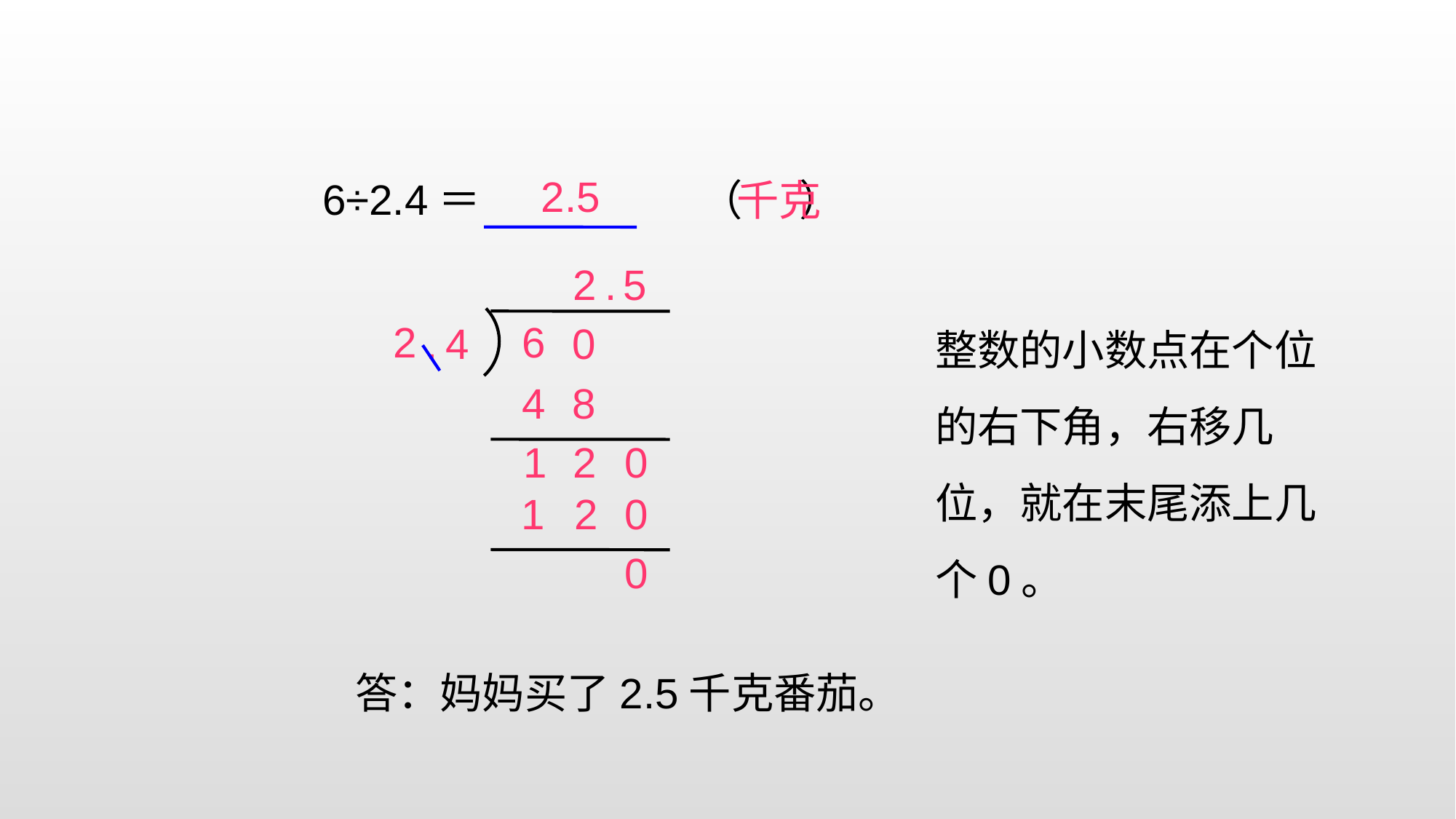

2.5
6÷2.4＝
（      ）
千克
2
.
5
整数的小数点在个位的右下角，右移几位，就在末尾添上几个0。

2
6
4
.
0
4
8
1
2
0
1
2
0
0
答：妈妈买了2.5千克番茄。